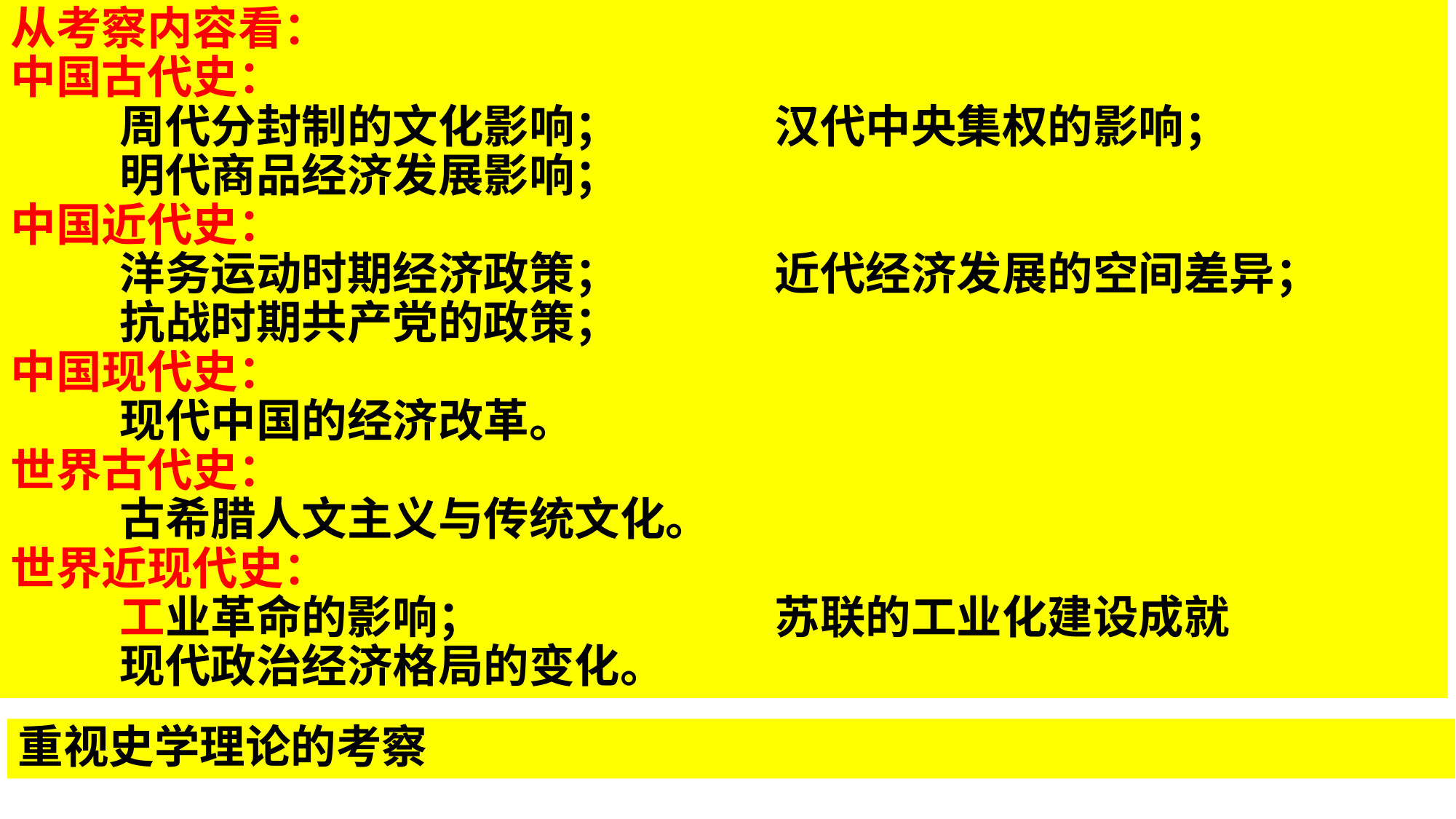

从考察内容看：
中国古代史：
	周代分封制的文化影响；		汉代中央集权的影响；
	明代商品经济发展影响；
中国近代史：
	洋务运动时期经济政策；		近代经济发展的空间差异；
	抗战时期共产党的政策；
中国现代史：
	现代中国的经济改革。
世界古代史：
	古希腊人文主义与传统文化。
世界近现代史：
	工业革命的影响；			苏联的工业化建设成就
	现代政治经济格局的变化。
重视史学理论的考察